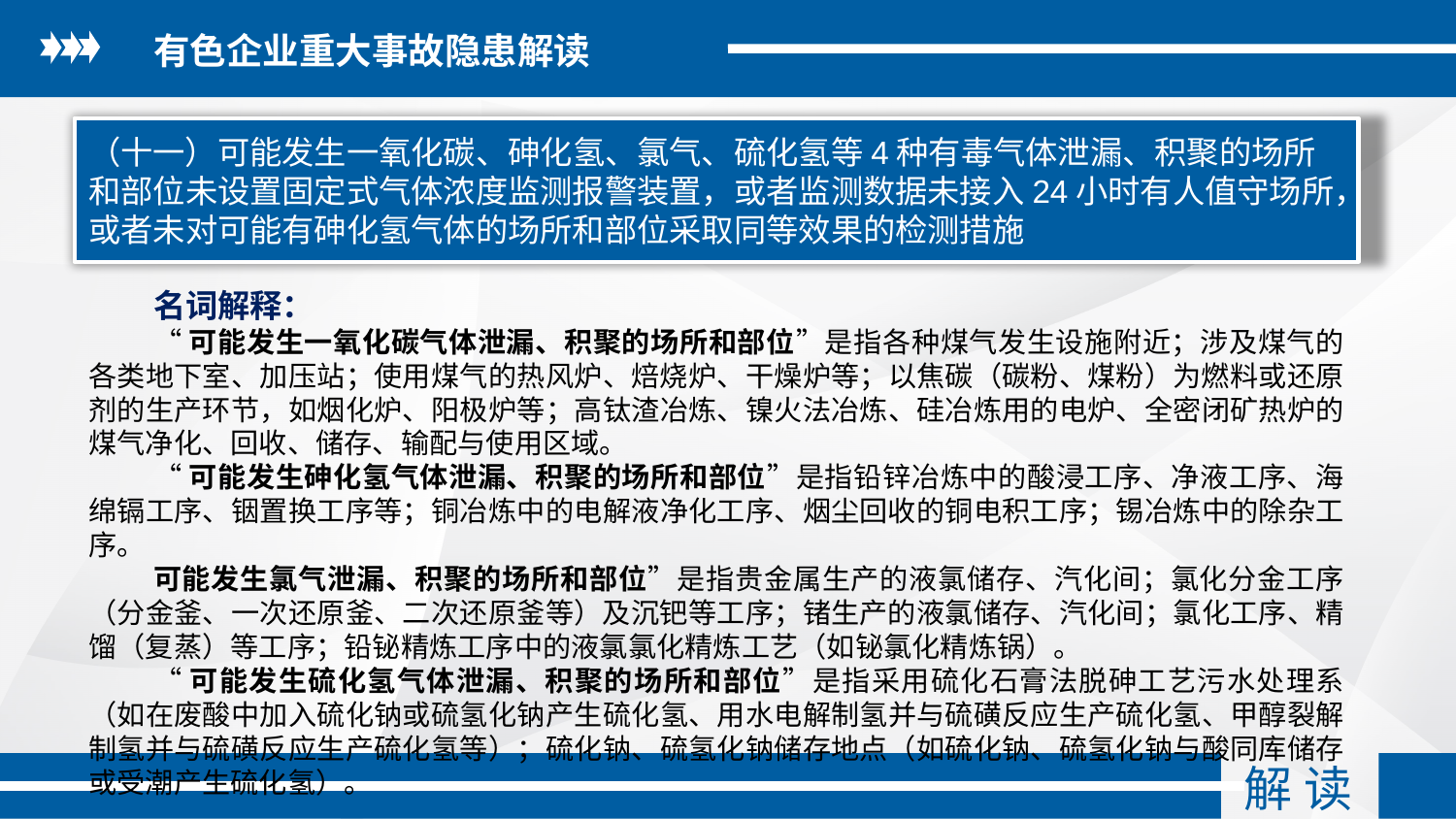

有色企业重大事故隐患解读
（十一）可能发生一氧化碳、砷化氢、氯气、硫化氢等4种有毒气体泄漏、积聚的场所和部位未设置固定式气体浓度监测报警装置，或者监测数据未接入24小时有人值守场所，或者未对可能有砷化氢气体的场所和部位采取同等效果的检测措施
名词解释：
“可能发生一氧化碳气体泄漏、积聚的场所和部位”是指各种煤气发生设施附近；涉及煤气的各类地下室、加压站；使用煤气的热风炉、焙烧炉、干燥炉等；以焦碳（碳粉、煤粉）为燃料或还原剂的生产环节，如烟化炉、阳极炉等；高钛渣冶炼、镍火法冶炼、硅冶炼用的电炉、全密闭矿热炉的煤气净化、回收、储存、输配与使用区域。
“可能发生砷化氢气体泄漏、积聚的场所和部位”是指铅锌冶炼中的酸浸工序、净液工序、海绵镉工序、铟置换工序等；铜冶炼中的电解液净化工序、烟尘回收的铜电积工序；锡冶炼中的除杂工序。
可能发生氯气泄漏、积聚的场所和部位”是指贵金属生产的液氯储存、汽化间；氯化分金工序（分金釜、一次还原釜、二次还原釜等）及沉钯等工序；锗生产的液氯储存、汽化间；氯化工序、精馏（复蒸）等工序；铅铋精炼工序中的液氯氯化精炼工艺（如铋氯化精炼锅）。
“可能发生硫化氢气体泄漏、积聚的场所和部位”是指采用硫化石膏法脱砷工艺污水处理系（如在废酸中加入硫化钠或硫氢化钠产生硫化氢、用水电解制氢并与硫磺反应生产硫化氢、甲醇裂解制氢并与硫磺反应生产硫化氢等）；硫化钠、硫氢化钠储存地点（如硫化钠、硫氢化钠与酸同库储存或受潮产生硫化氢）。